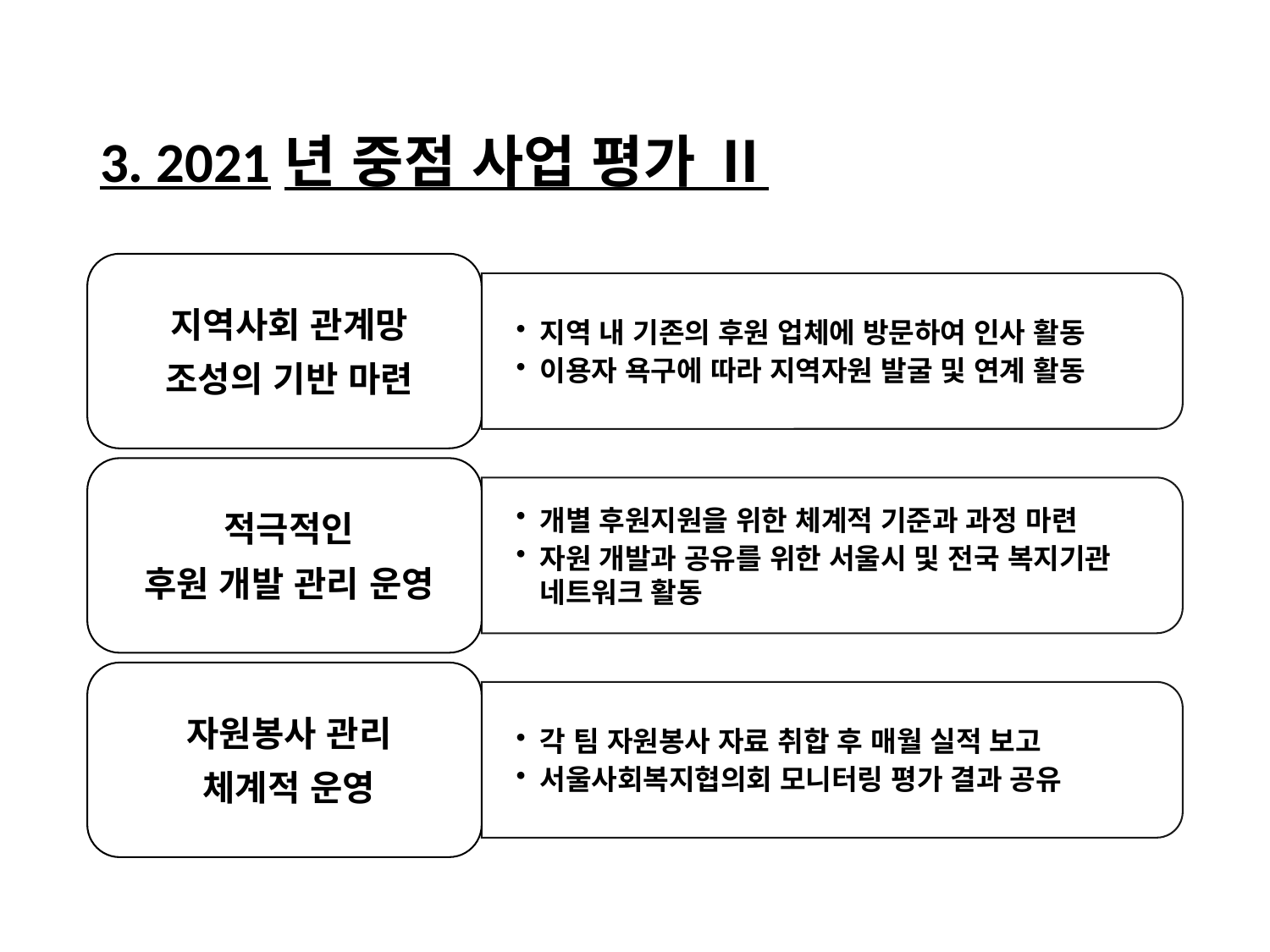

# 3. 2021년 중점 사업 평가 Ⅱ
지역 내 기존의 후원 업체에 방문하여 인사 활동
이용자 욕구에 따라 지역자원 발굴 및 연계 활동
지역사회 관계망
조성의 기반 마련
개별 후원지원을 위한 체계적 기준과 과정 마련
자원 개발과 공유를 위한 서울시 및 전국 복지기관 네트워크 활동
적극적인
후원 개발 관리 운영
각 팀 자원봉사 자료 취합 후 매월 실적 보고
서울사회복지협의회 모니터링 평가 결과 공유
자원봉사 관리
체계적 운영